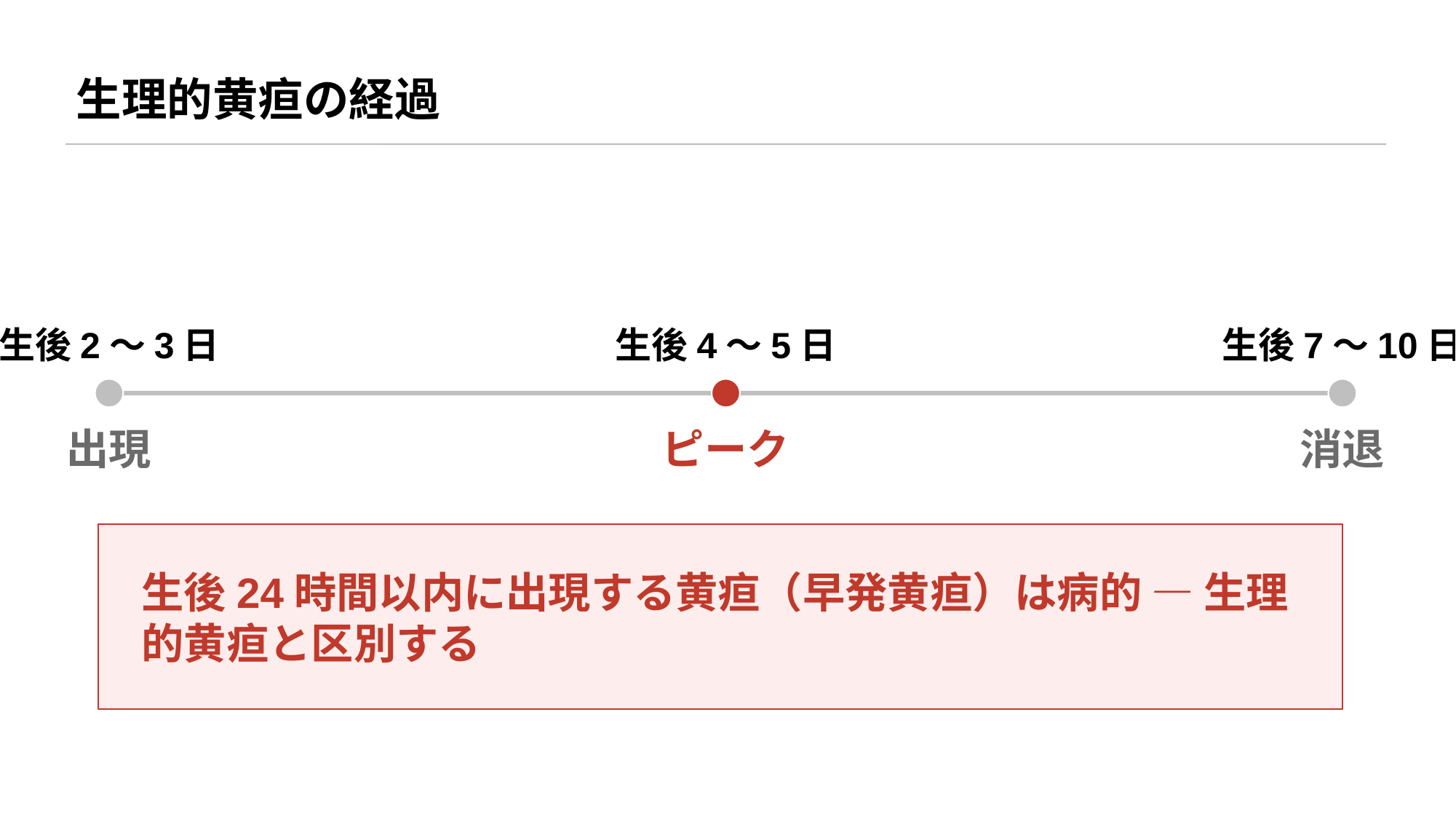

生理的黄疸の経過

生後2〜3日
生後4〜5日
生後7〜10日

出現
ピーク
消退

生後24時間以内に出現する黄疸（早発黄疸）は病的 — 生理的黄疸と区別する